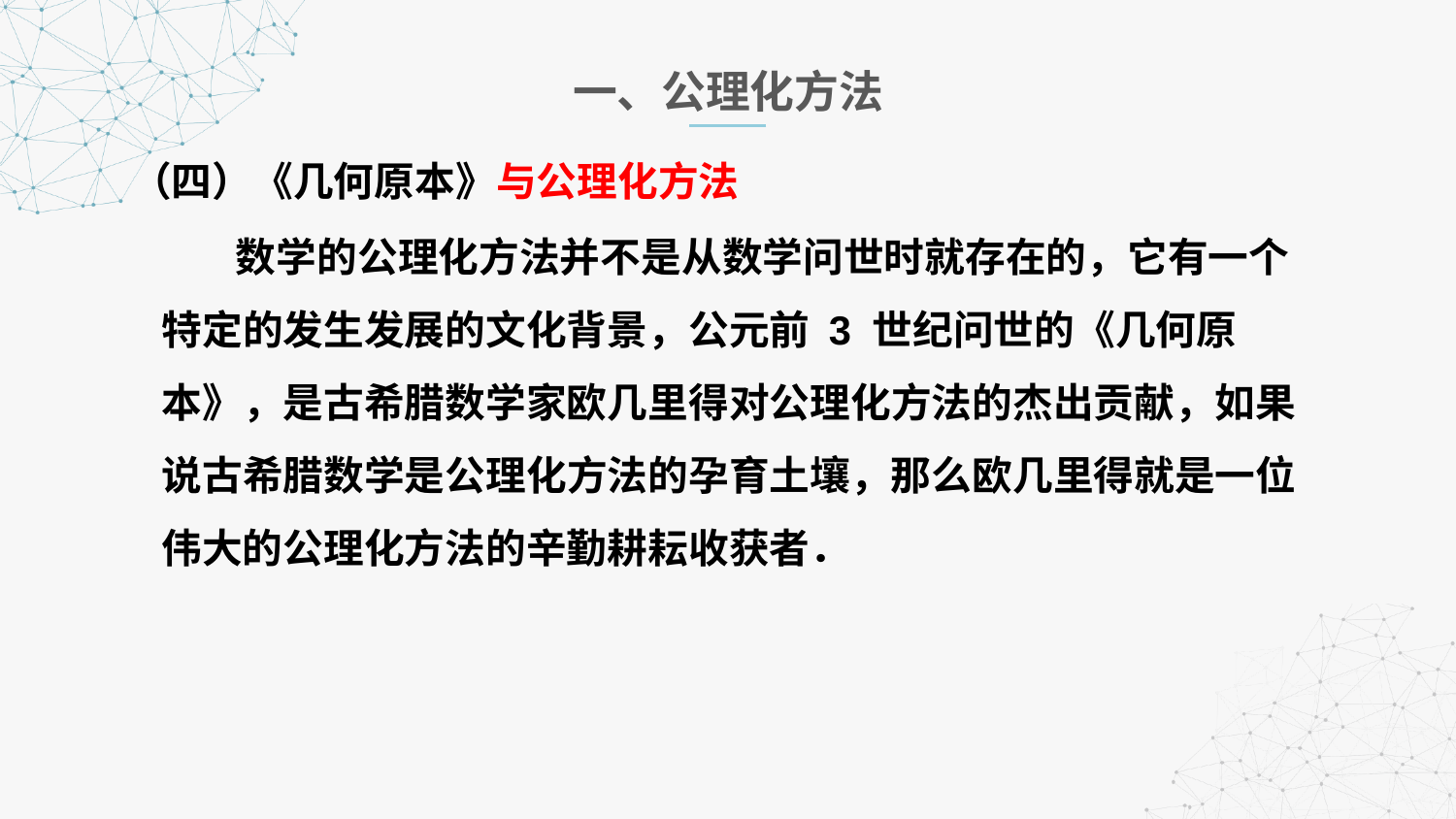

一、公理化方法
（四）《几何原本》与公理化方法
       数学的公理化方法并不是从数学问世时就存在的，它有一个特定的发生发展的文化背景，公元前 3 世纪问世的《几何原本》，是古希腊数学家欧几里得对公理化方法的杰出贡献，如果说古希腊数学是公理化方法的孕育土壤，那么欧几里得就是一位伟大的公理化方法的辛勤耕耘收获者．